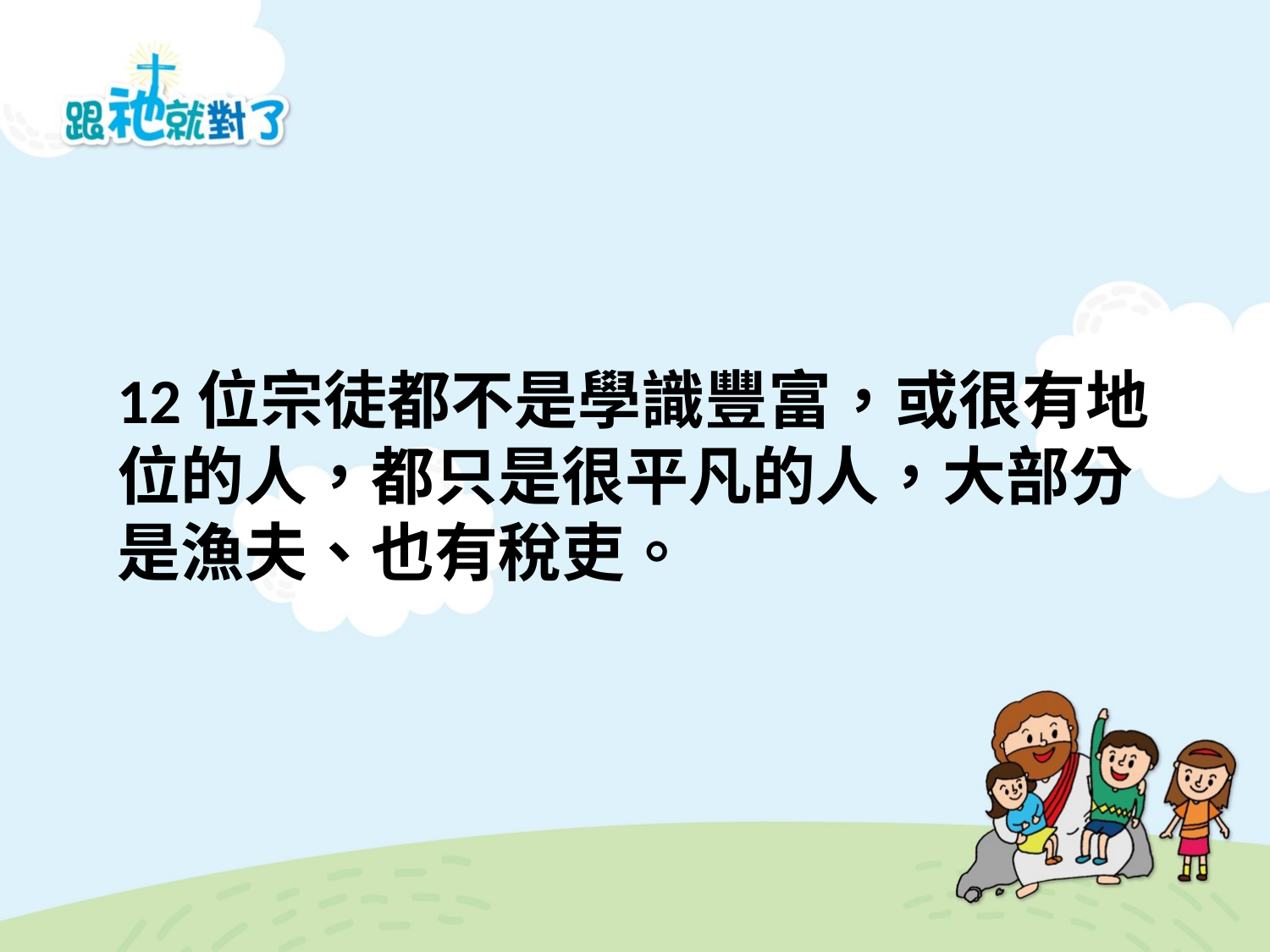

12位宗徒都不是學識豐富，或很有地位的人，都只是很平凡的人，大部分是漁夫、也有稅吏。